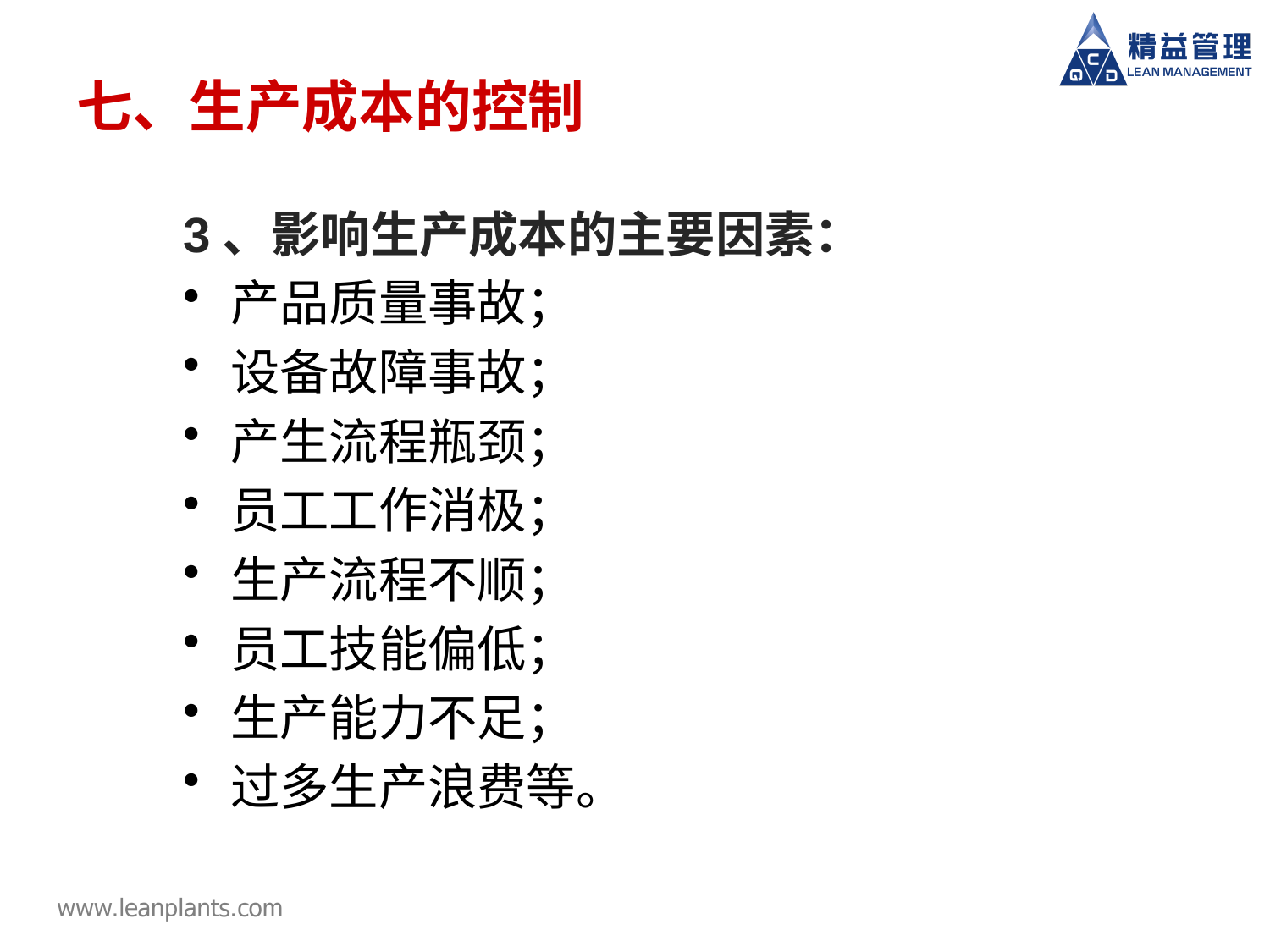

# 七、生产成本的控制
3、影响生产成本的主要因素：
产品质量事故；
设备故障事故；
产生流程瓶颈；
员工工作消极；
生产流程不顺；
员工技能偏低；
生产能力不足；
过多生产浪费等。